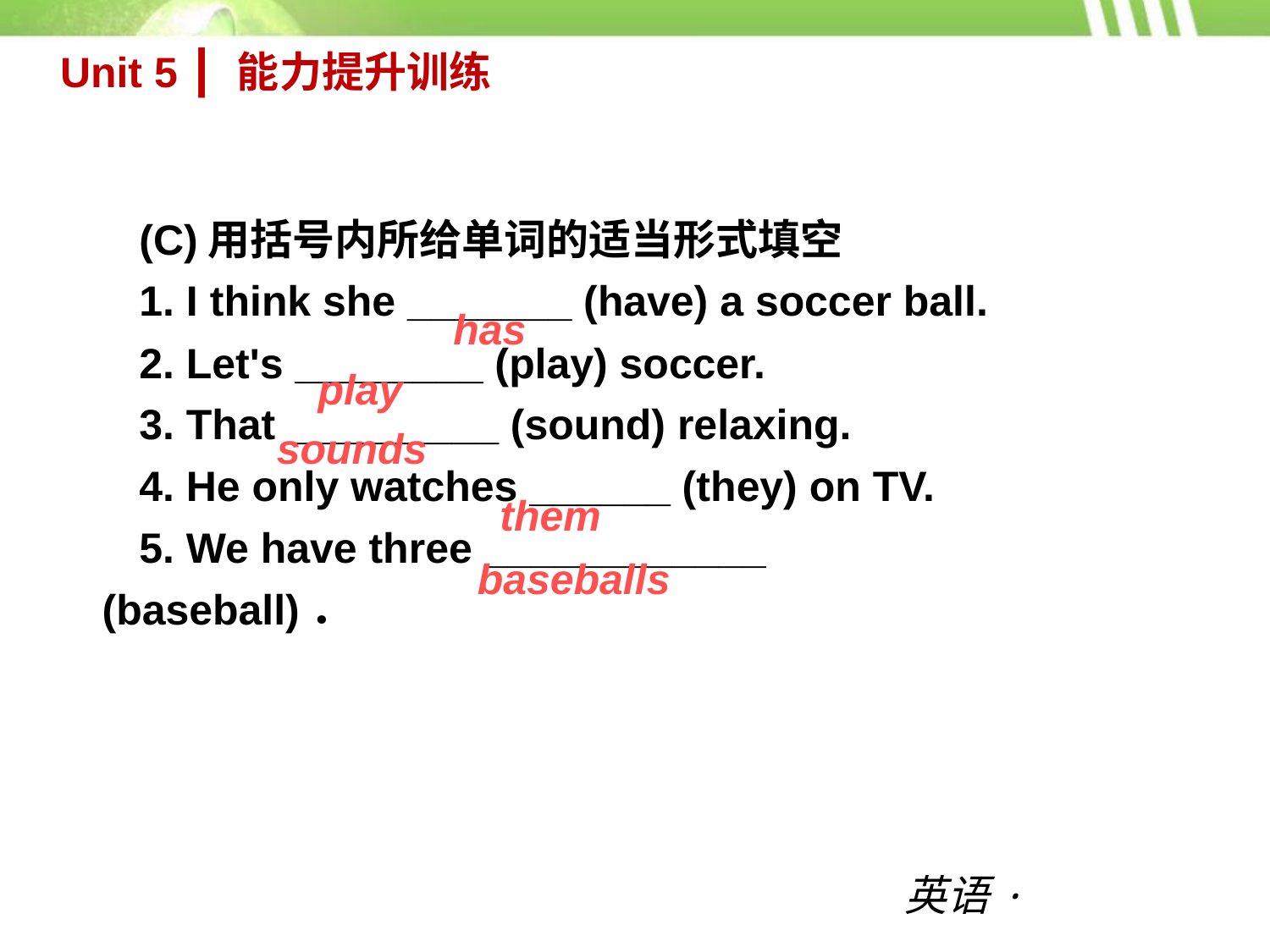

Unit 5 ┃ 能力提升训练
(C)用括号内所给单词的适当形式填空
1. I think she _______ (have) a soccer ball.
2. Let's ________ (play) soccer.
3. That _________ (sound) relaxing.
4. He only watches ______ (they) on TV.
5. We have three ____________ (baseball)．
has
play
sounds
them
baseballs
英语·新课标（RJ）